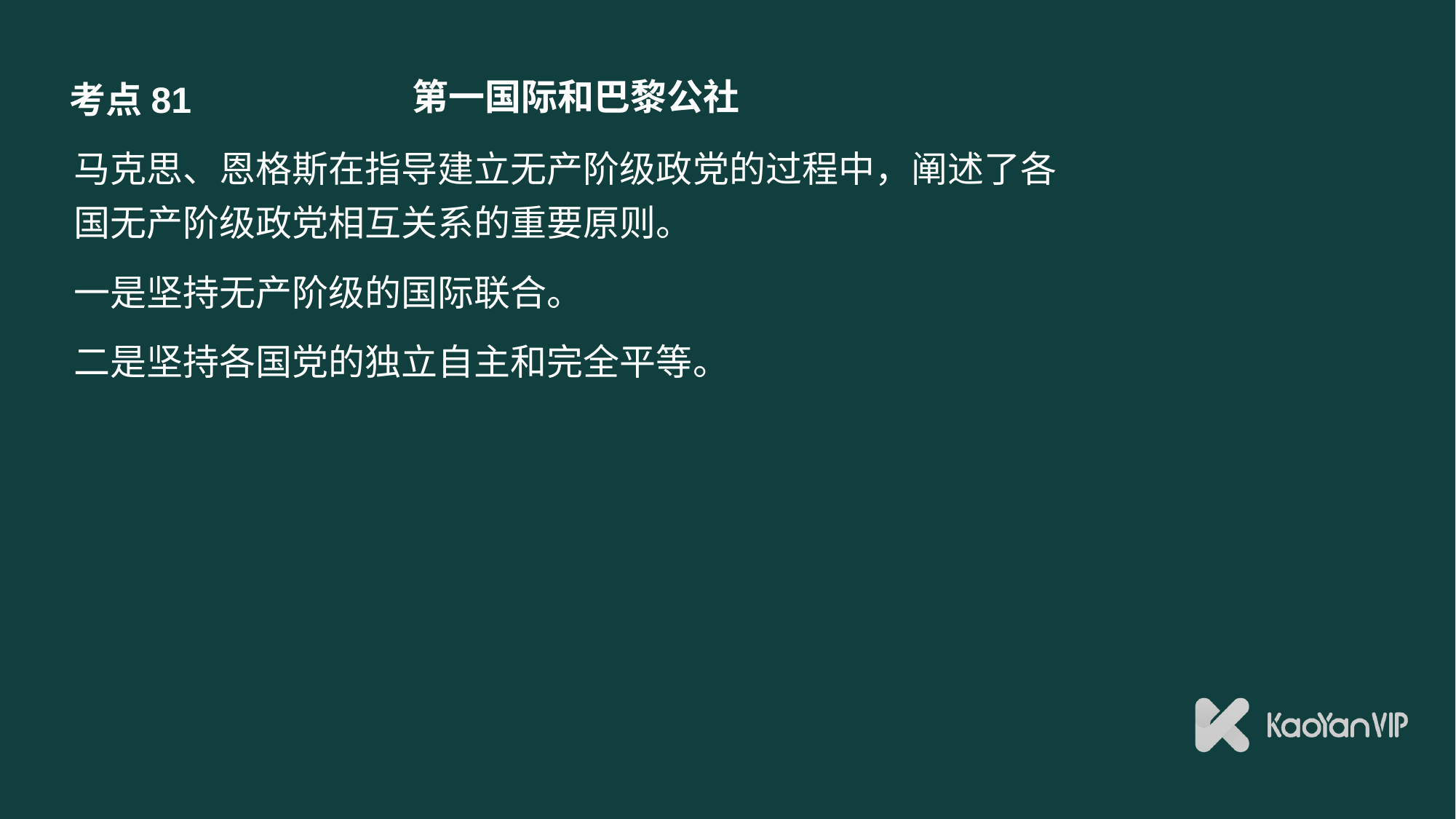

# 第一国际和巴黎公社
考点81
马克思、恩格斯在指导建立无产阶级政党的过程中，阐述了各国无产阶级政党相互关系的重要原则。
一是坚持无产阶级的国际联合。
二是坚持各国党的独立自主和完全平等。